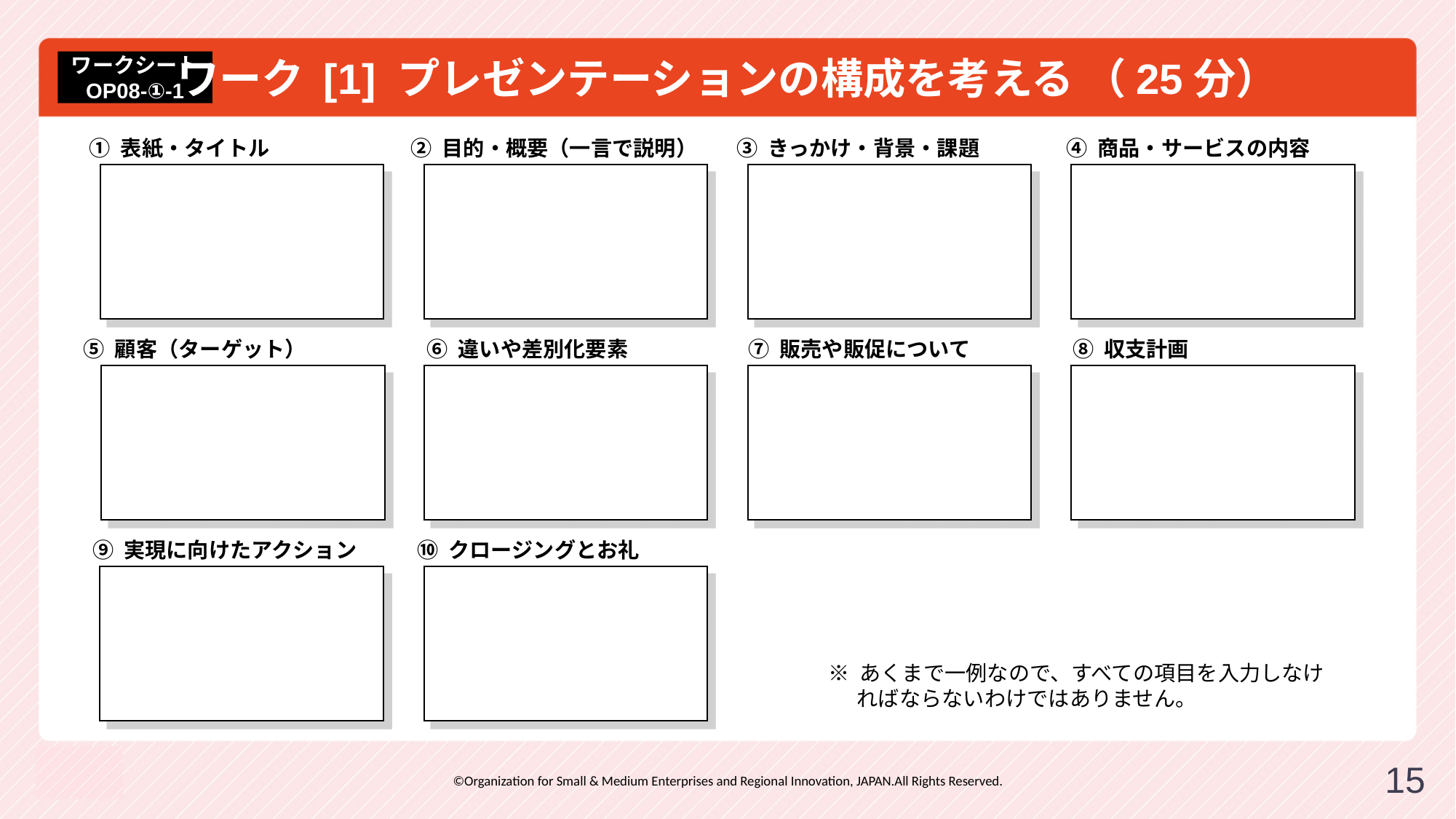

# ワーク [1] プレゼンテーションの構成を考える （25分）
ワークシート
OP08-①-1
① 表紙・タイトル

② 目的・概要（一言で説明）

③ きっかけ・背景・課題

④ 商品・サービスの内容

⑤ 顧客（ターゲット）

⑥ 違いや差別化要素

⑦ 販売や販促について

⑧ 収支計画

⑨ 実現に向けたアクション

⑩ クロージングとお礼

※ あくまで一例なので、すべての項目を入力しなければならないわけではありません。